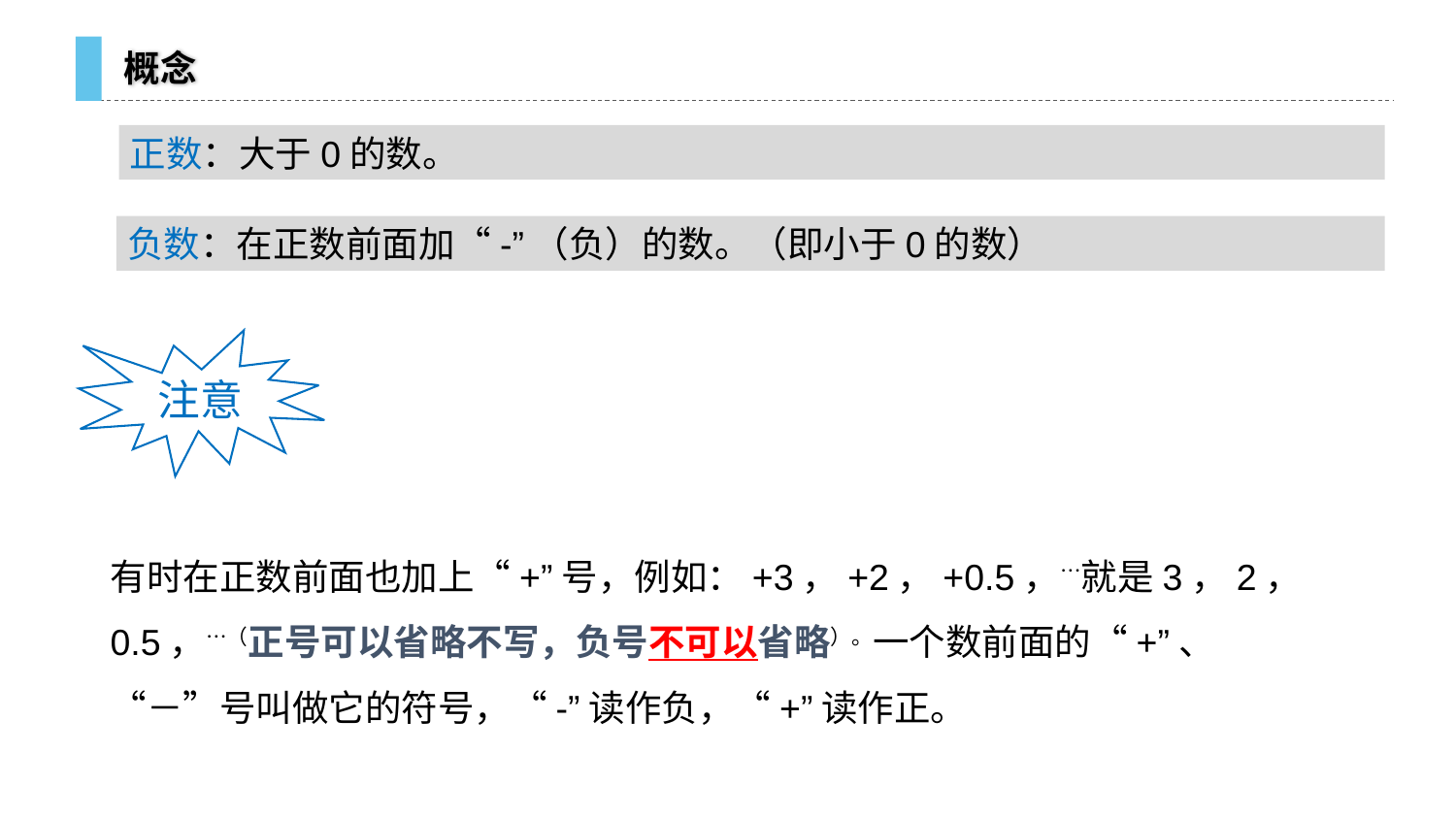

概念
正数：大于0的数。
负数：在正数前面加“-”（负）的数。（即小于0的数）
注意
有时在正数前面也加上“+”号，例如：+3，+2，+0.5，…就是3，2，0.5，…（正号可以省略不写，负号不可以省略）。一个数前面的“+”、“－”号叫做它的符号，“-”读作负，“+”读作正。